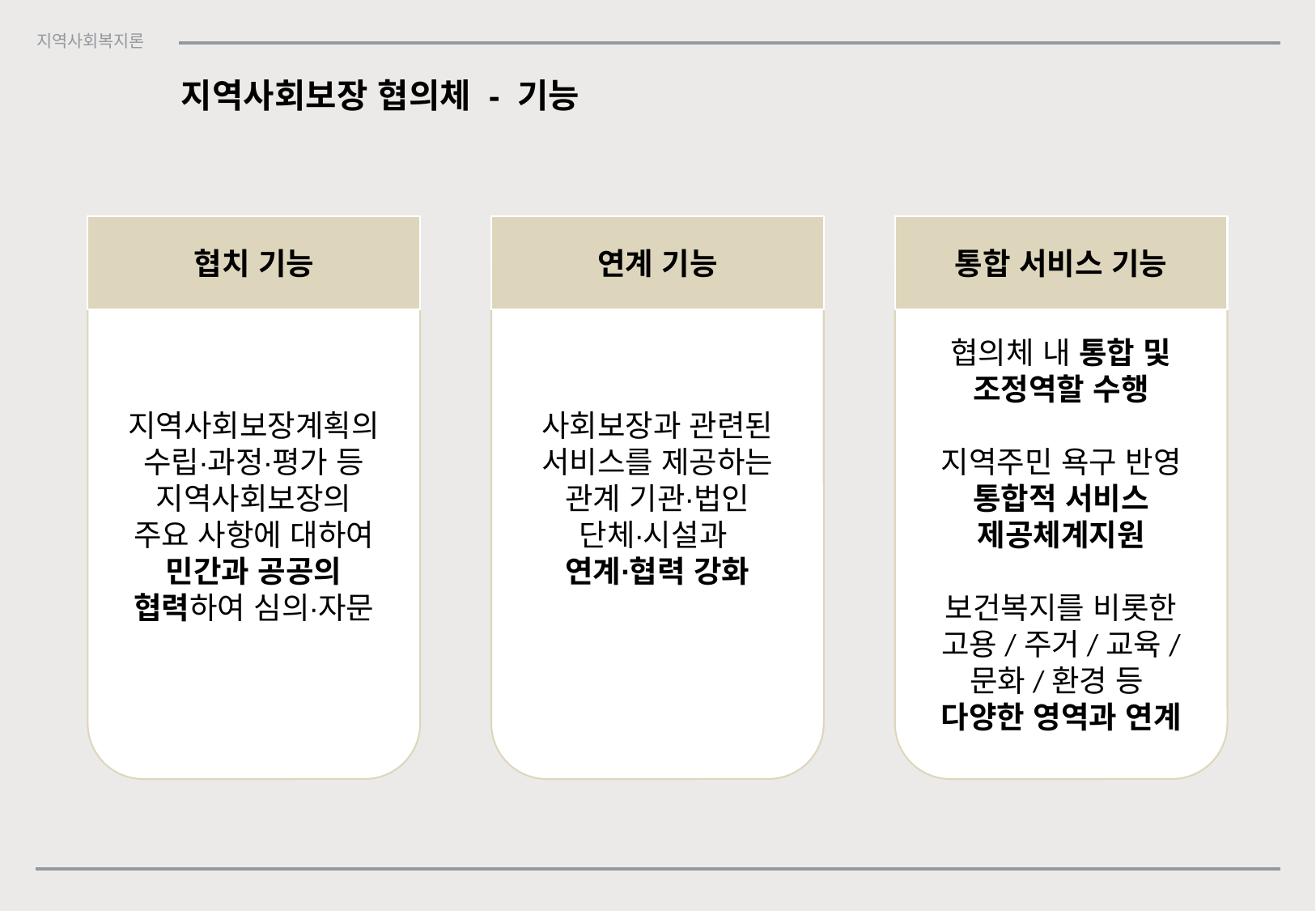

지역사회보장 협의체 - 기능

지역사회보장계획의 수립∙과정∙평가 등
지역사회보장의
주요 사항에 대하여
민간과 공공의 협력하여 심의∙자문
협치 기능
사회보장과 관련된 서비스를 제공하는
관계 기관∙법인
단체∙시설과
연계∙협력 강화
연계 기능

협의체 내 통합 및 조정역할 수행

지역주민 욕구 반영
통합적 서비스 제공체계지원

보건복지를 비롯한
고용/주거/교육/
문화/환경 등
다양한 영역과 연계
통합 서비스 기능